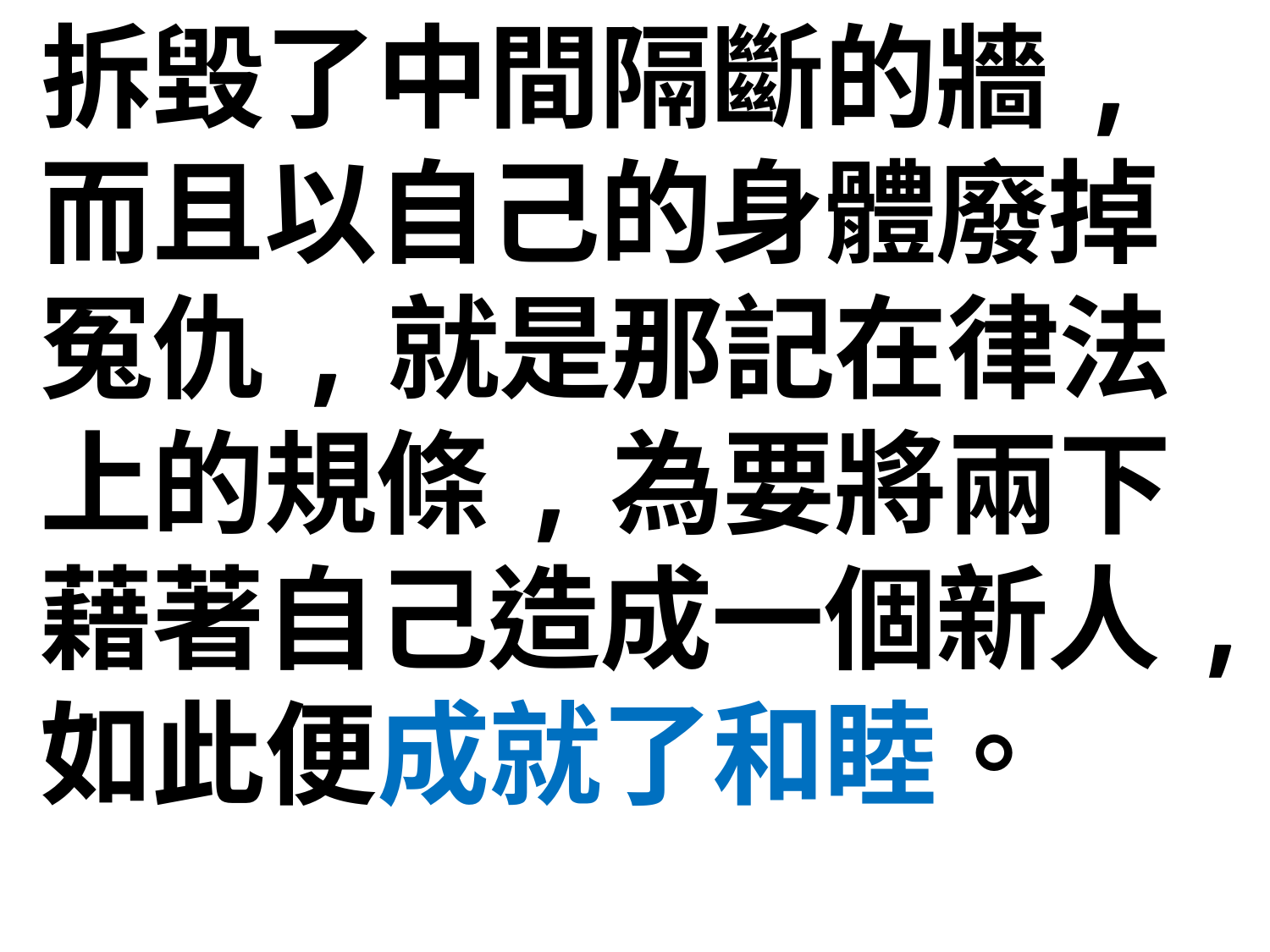

拆毀了中間隔斷的牆,而且以自己的身體廢掉冤仇,就是那記在律法上的規條,為要將兩下藉著自己造成一個新人,如此便成就了和睦。